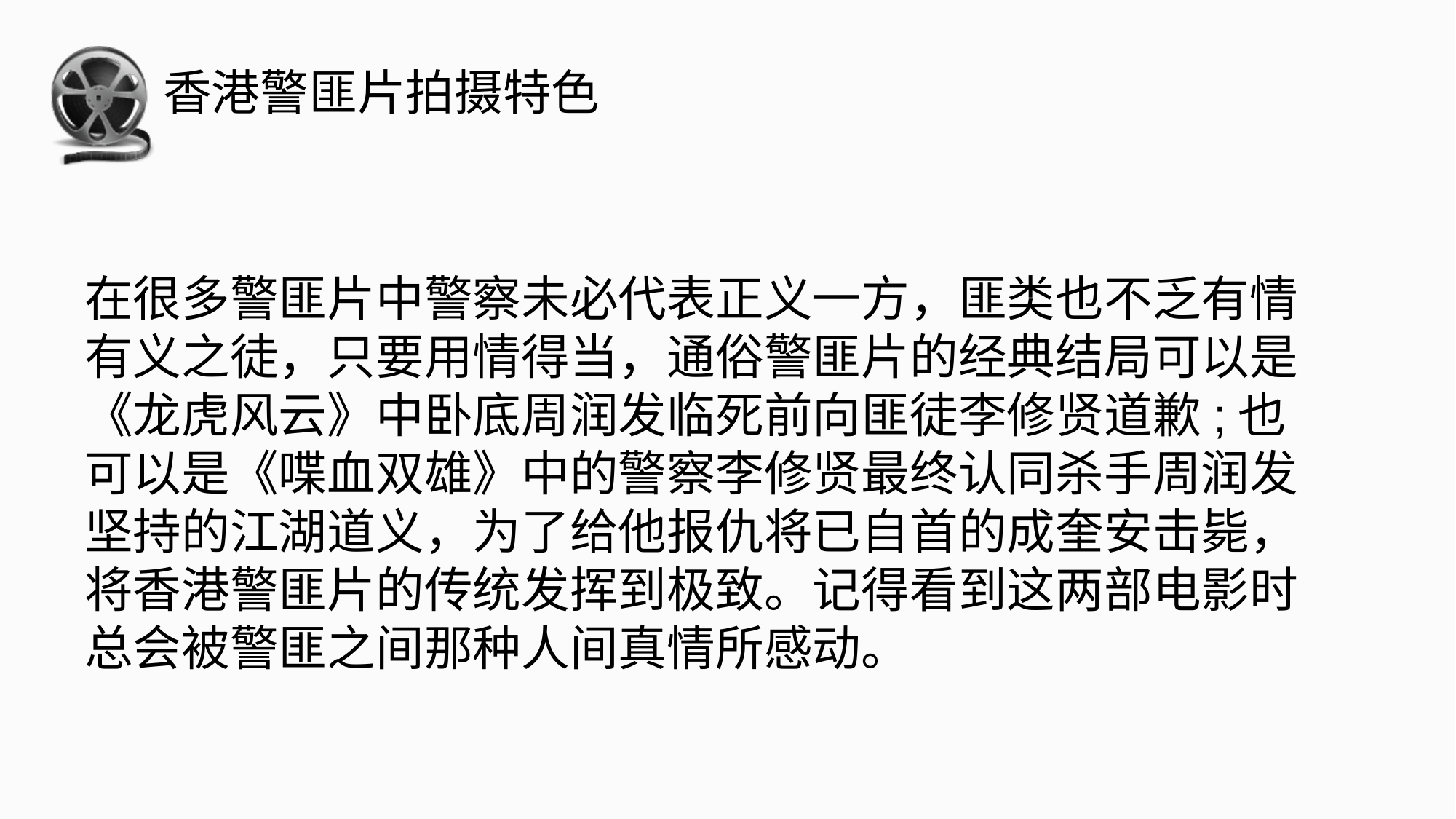

香港警匪片拍摄特色
在很多警匪片中警察未必代表正义一方，匪类也不乏有情有义之徒，只要用情得当，通俗警匪片的经典结局可以是《龙虎风云》中卧底周润发临死前向匪徒李修贤道歉;也可以是《喋血双雄》中的警察李修贤最终认同杀手周润发坚持的江湖道义，为了给他报仇将已自首的成奎安击毙，将香港警匪片的传统发挥到极致。记得看到这两部电影时总会被警匪之间那种人间真情所感动。